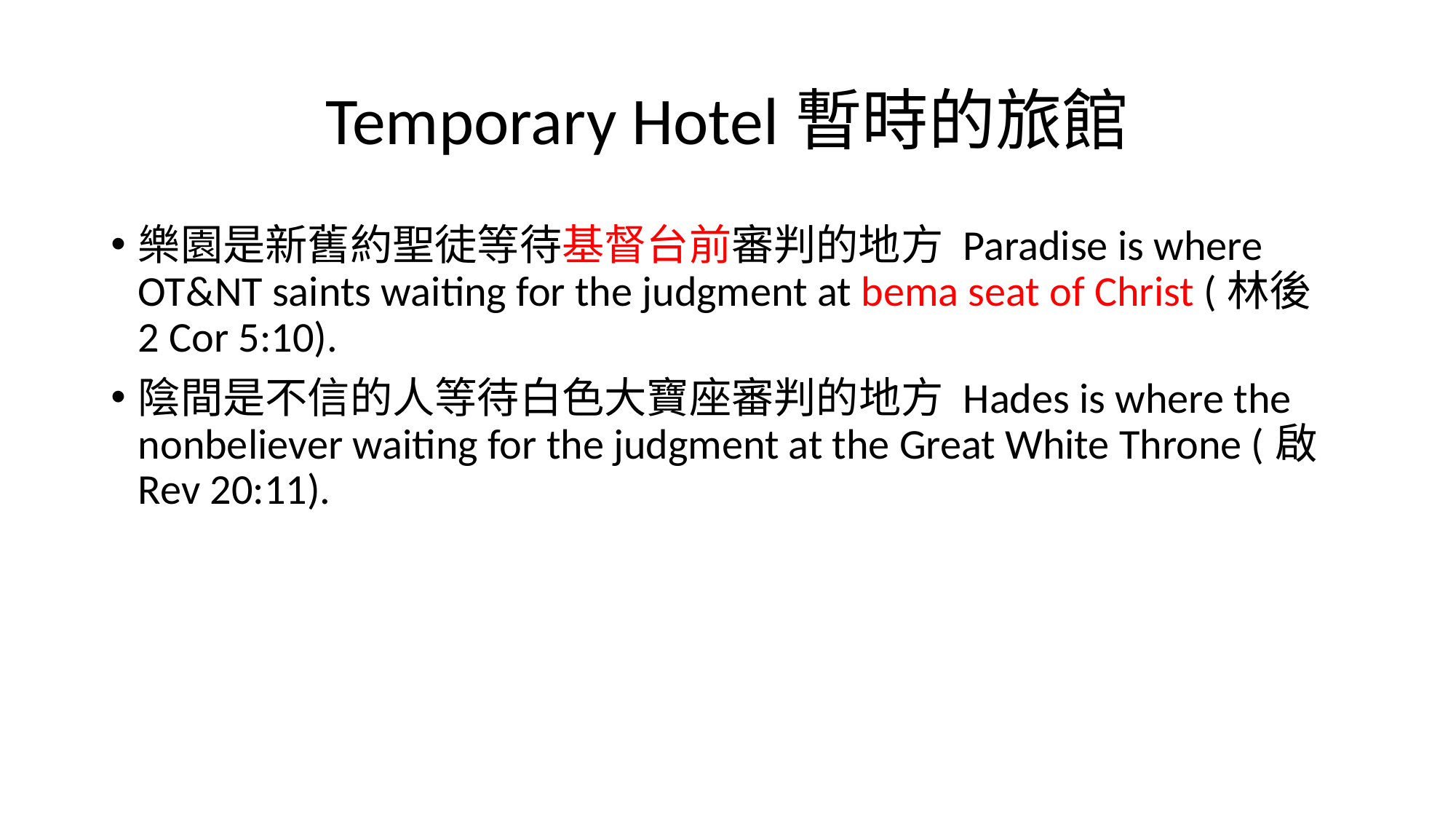

# Temporary Hotel暫時的旅館
樂園是新舊約聖徒等待基督台前審判的地方 Paradise is where OT&NT saints waiting for the judgment at bema seat of Christ (林後 2 Cor 5:10).
陰間是不信的人等待白色大寶座審判的地方 Hades is where the nonbeliever waiting for the judgment at the Great White Throne (啟Rev 20:11).